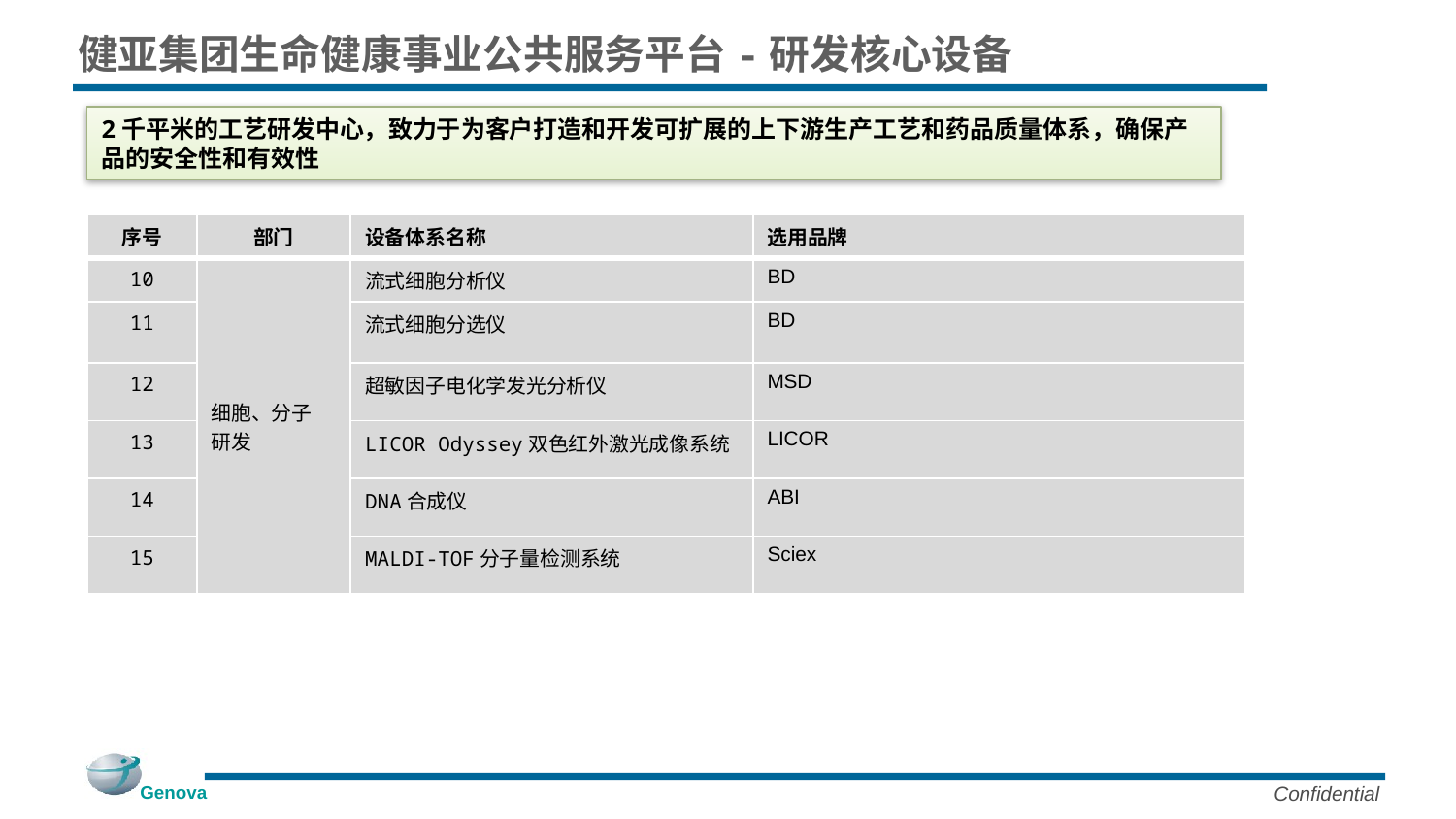

# 健亚集团生命健康事业公共服务平台-研发核心设备
2千平米的工艺研发中心，致力于为客户打造和开发可扩展的上下游生产工艺和药品质量体系，确保产品的安全性和有效性
| 序号 | 部门 | 设备体系名称 | 选用品牌 |
| --- | --- | --- | --- |
| 10 | 细胞、分子 研发 | 流式细胞分析仪 | BD |
| 11 |  | 流式细胞分选仪 | BD |
| 12 |  | 超敏因子电化学发光分析仪 | MSD |
| 13 |  | LICOR Odyssey双色红外激光成像系统 | LICOR |
| 14 |  | DNA合成仪 | ABI |
| 15 |  | MALDI-TOF分子量检测系统 | Sciex |